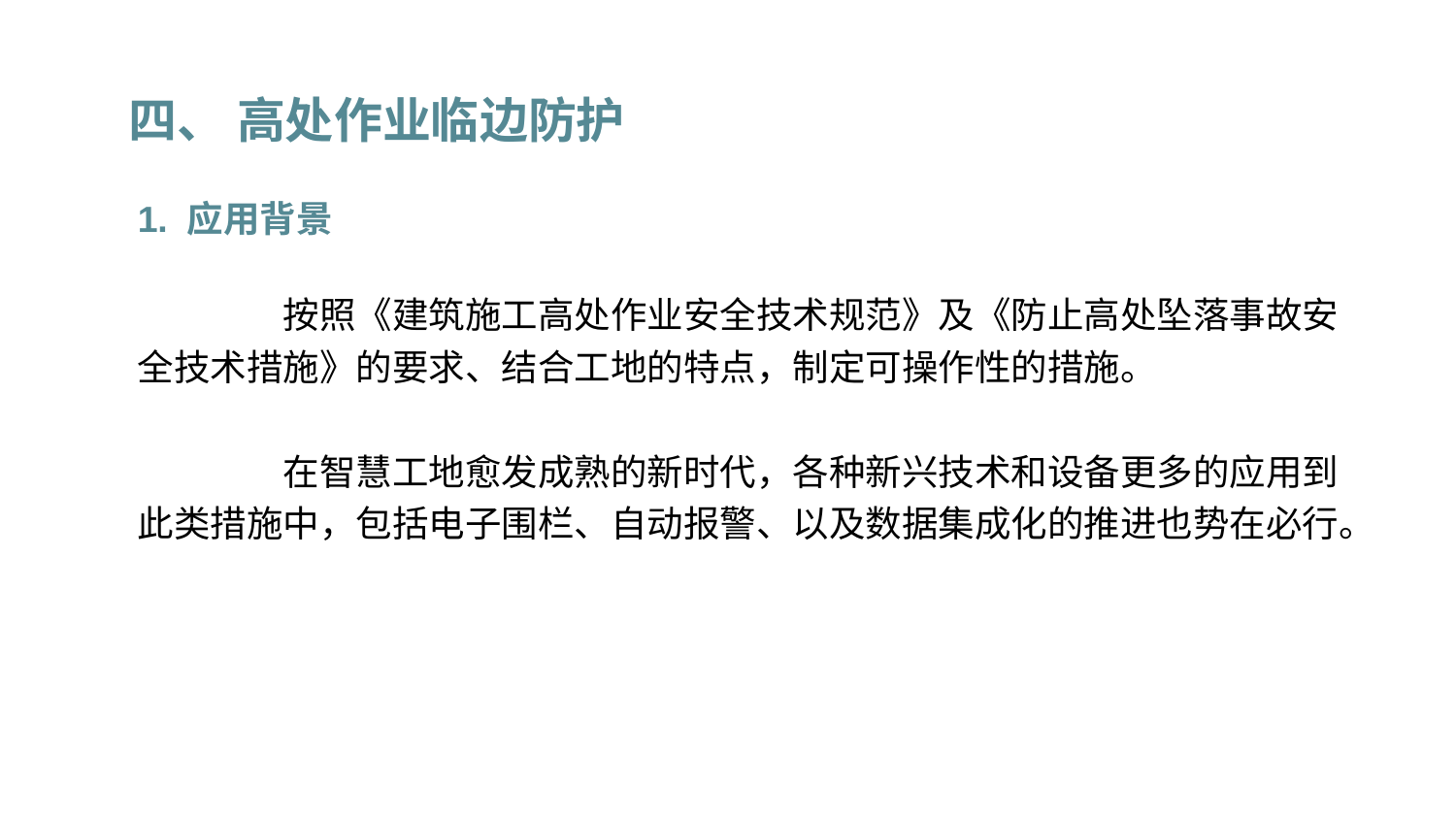

四、 高处作业临边防护
1. 应用背景

	按照《建筑施工高处作业安全技术规范》及《防止高处坠落事故安全技术措施》的要求、结合工地的特点，制定可操作性的措施。

	在智慧工地愈发成熟的新时代，各种新兴技术和设备更多的应用到此类措施中，包括电子围栏、自动报警、以及数据集成化的推进也势在必行。